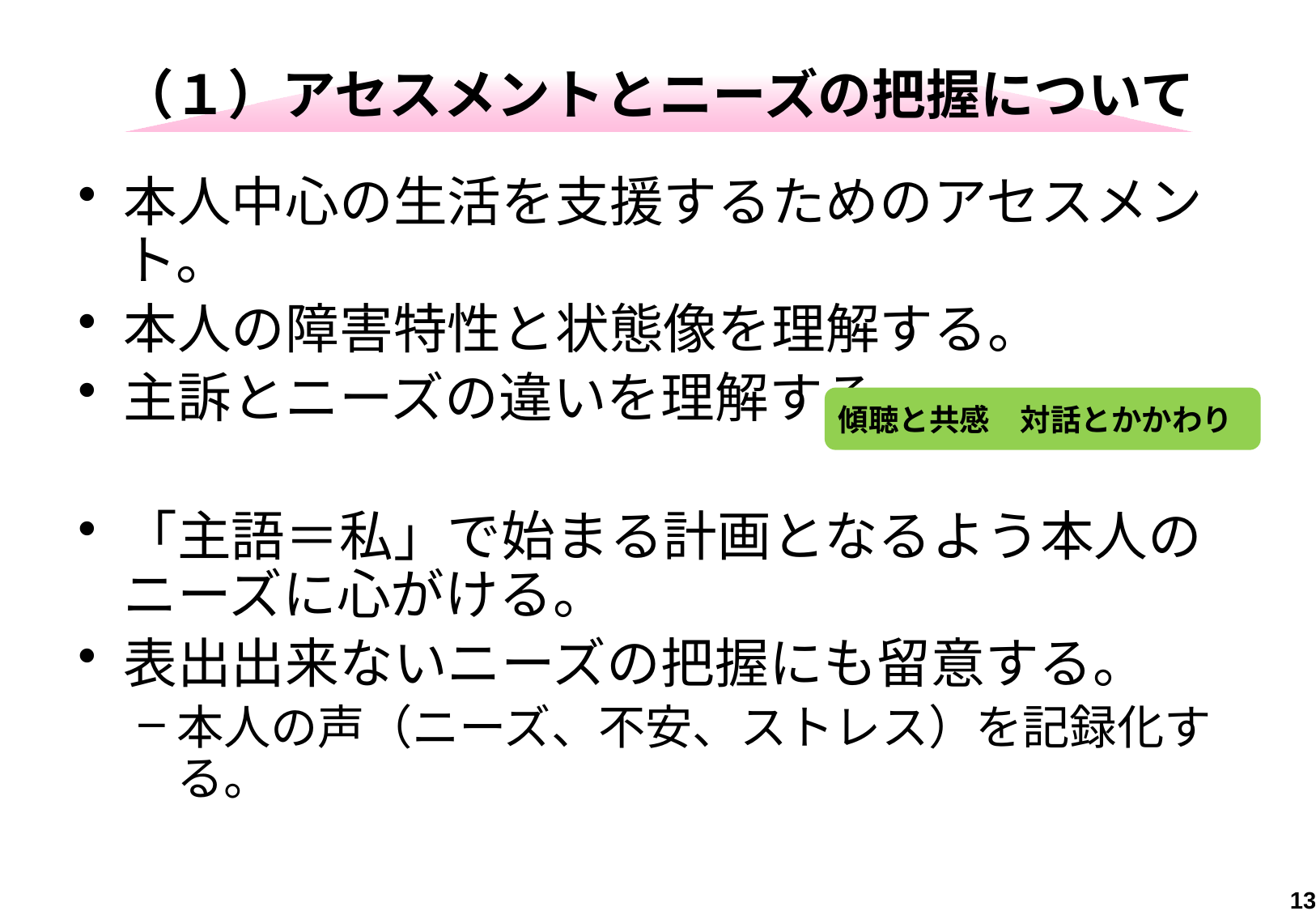

# （１）アセスメントとニーズの把握について

本人中心の生活を支援するためのアセスメント。
本人の障害特性と状態像を理解する。
主訴とニーズの違いを理解する。

「主語＝私」で始まる計画となるよう本人のニーズに心がける。
表出出来ないニーズの把握にも留意する。
本人の声（ニーズ、不安、ストレス）を記録化する。
傾聴と共感　対話とかかわり
13